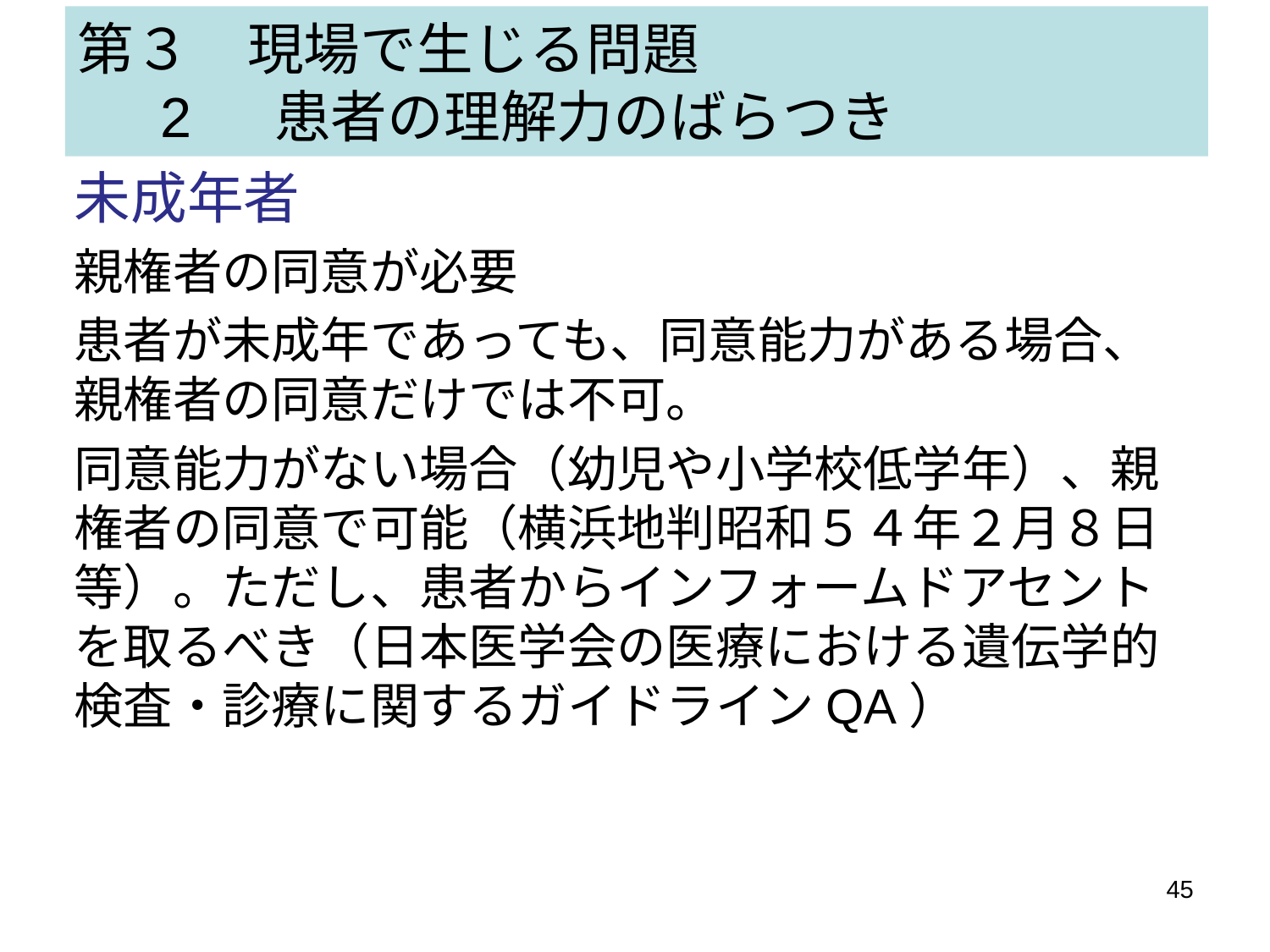

# 第３　現場で生じる問題 　 2　 患者の理解力のばらつき
未成年者
親権者の同意が必要
患者が未成年であっても、同意能力がある場合、親権者の同意だけでは不可。
同意能力がない場合（幼児や小学校低学年）、親権者の同意で可能（横浜地判昭和５４年２月８日等）。ただし、患者からインフォームドアセントを取るべき（日本医学会の医療における遺伝学的検査・診療に関するガイドラインQA）

45